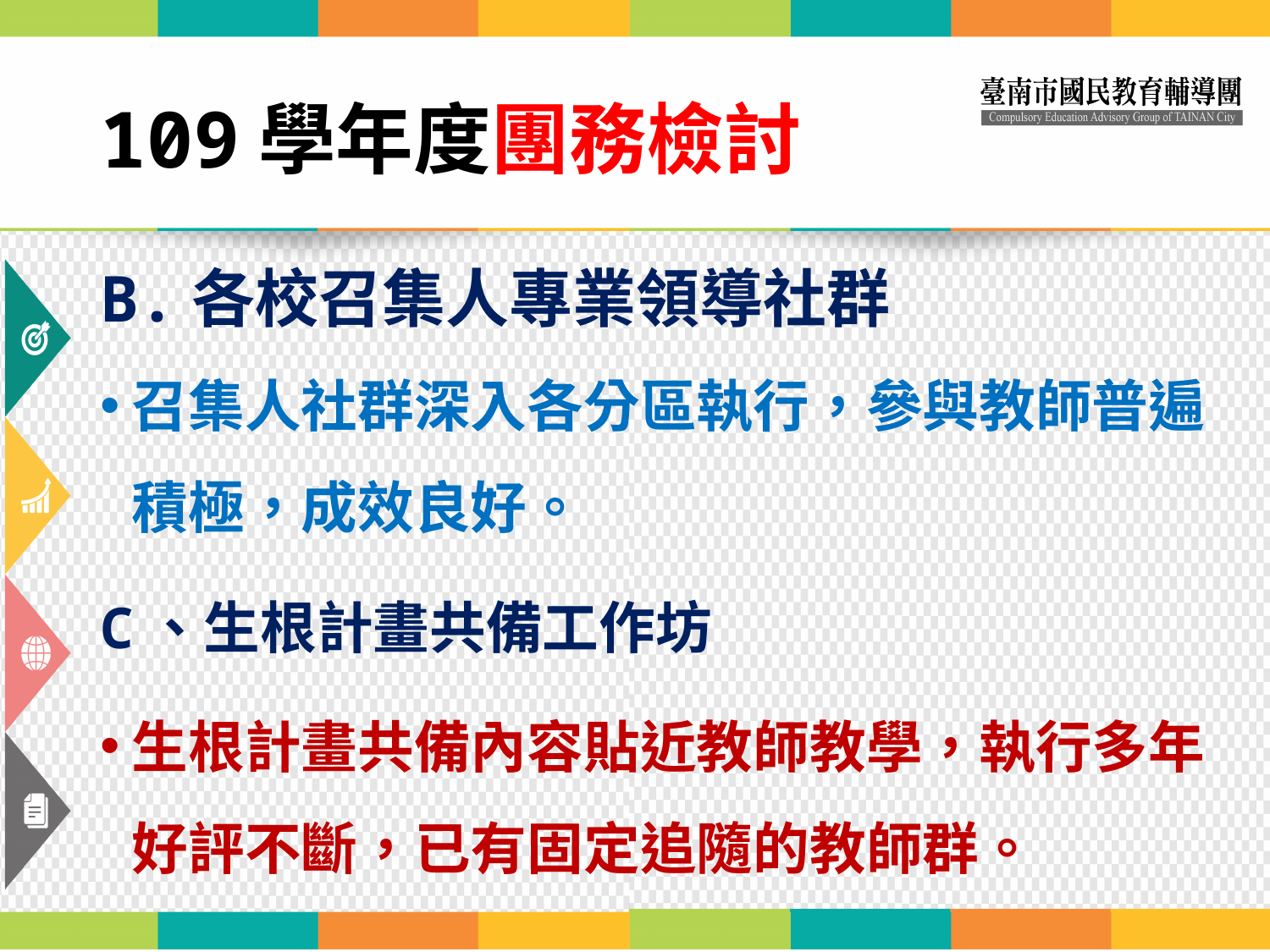

# 109學年度團務檢討
B.各校召集人專業領導社群
召集人社群深入各分區執行，參與教師普遍積極，成效良好。
C、生根計畫共備工作坊
生根計畫共備內容貼近教師教學，執行多年好評不斷，已有固定追隨的教師群。